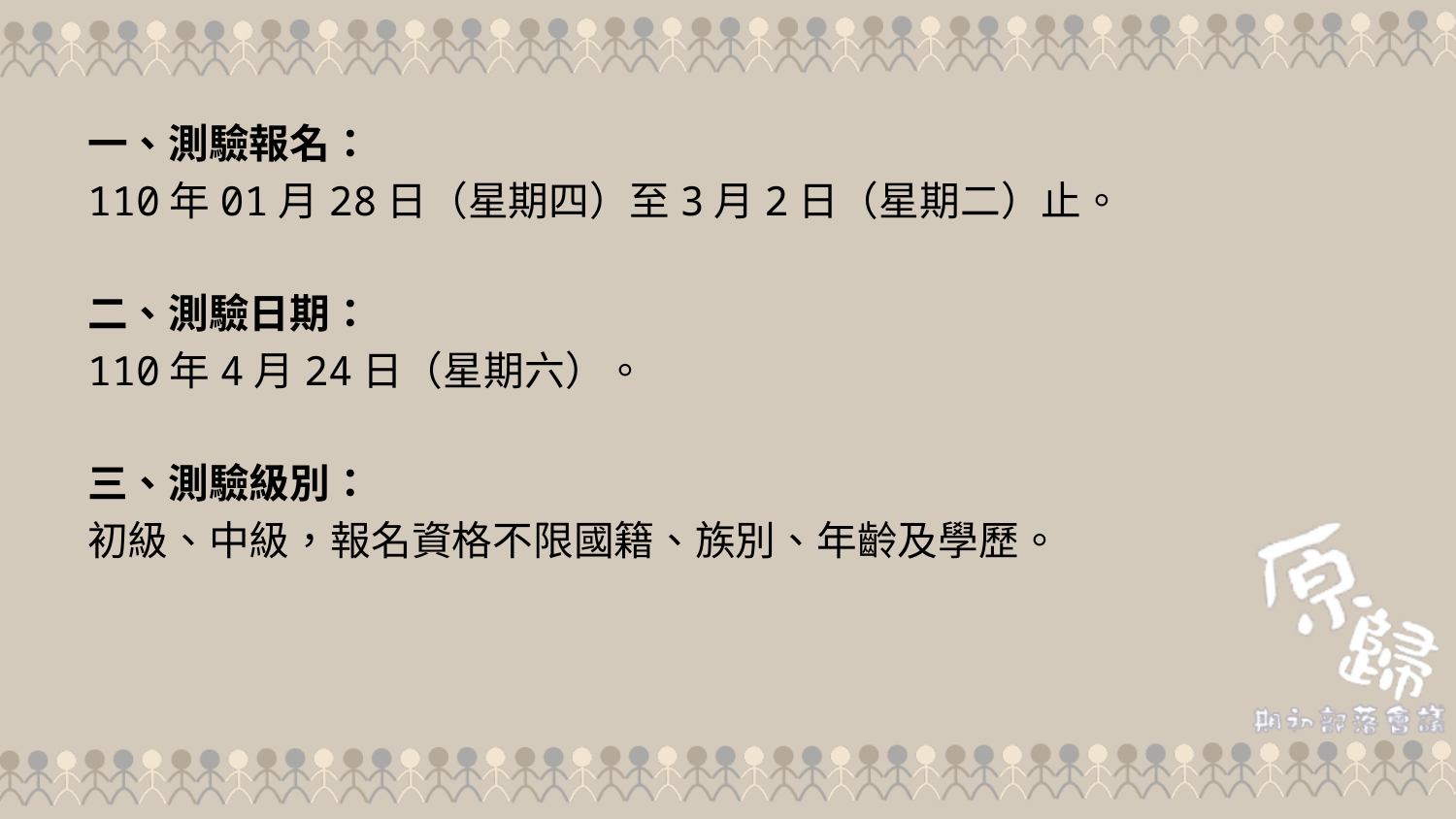

一、測驗報名：
110年01月28日（星期四）至3月2日（星期二）止。

二、測驗日期：
110年4月24日（星期六）。

三、測驗級別：
初級、中級，報名資格不限國籍、族別、年齡及學歷。

65